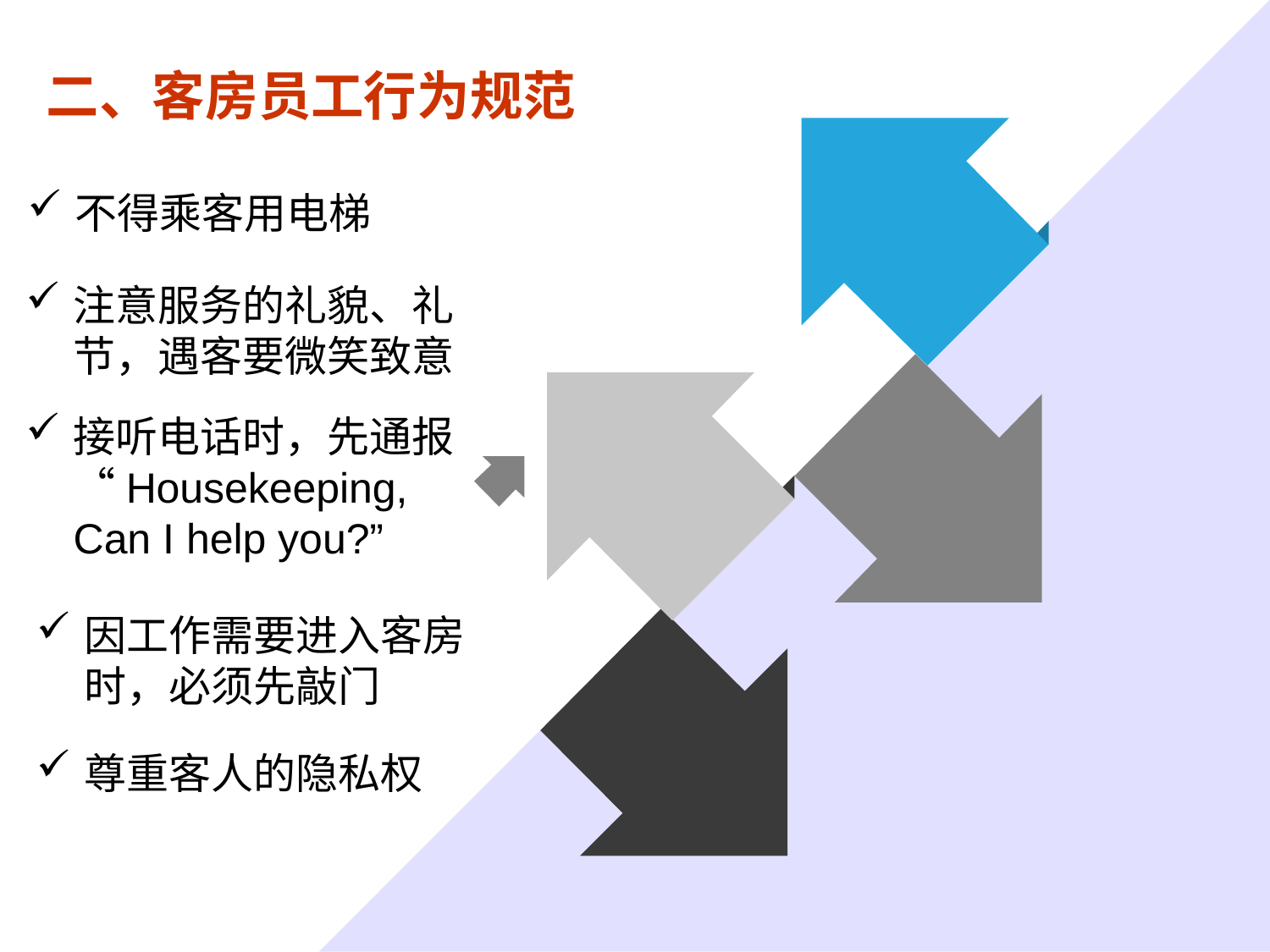

二、客房员工行为规范
不得乘客用电梯
注意服务的礼貌、礼节，遇客要微笑致意
接听电话时，先通报“Housekeeping, Can I help you?”
因工作需要进入客房时，必须先敲门
尊重客人的隐私权